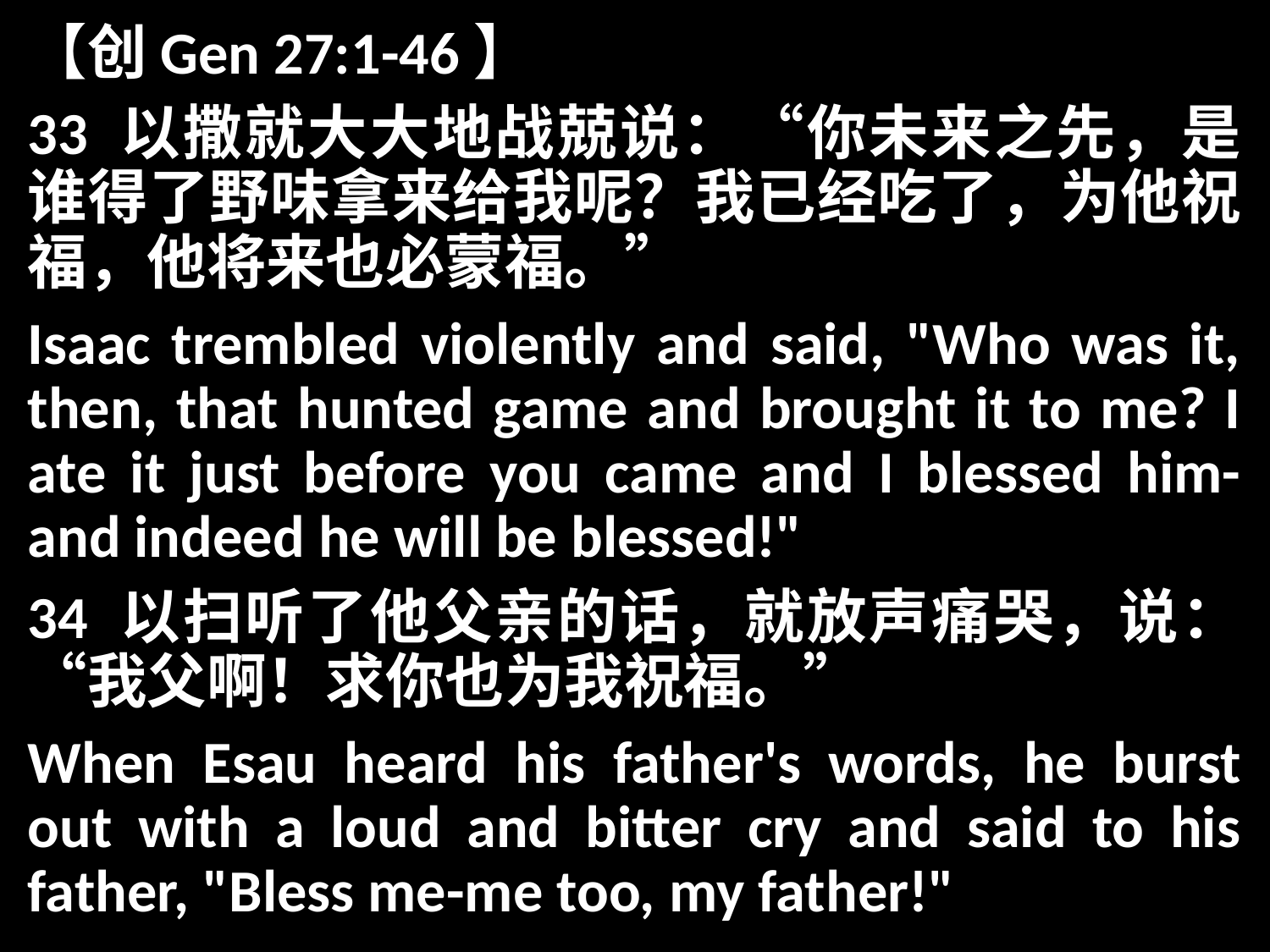

【创Gen 27:1-46】
33 以撒就大大地战兢说：“你未来之先，是谁得了野味拿来给我呢？我已经吃了，为他祝福，他将来也必蒙福。”
Isaac trembled violently and said, "Who was it, then, that hunted game and brought it to me? I ate it just before you came and I blessed him-and indeed he will be blessed!"
34 以扫听了他父亲的话，就放声痛哭，说：“我父啊！求你也为我祝福。”
When Esau heard his father's words, he burst out with a loud and bitter cry and said to his father, "Bless me-me too, my father!"